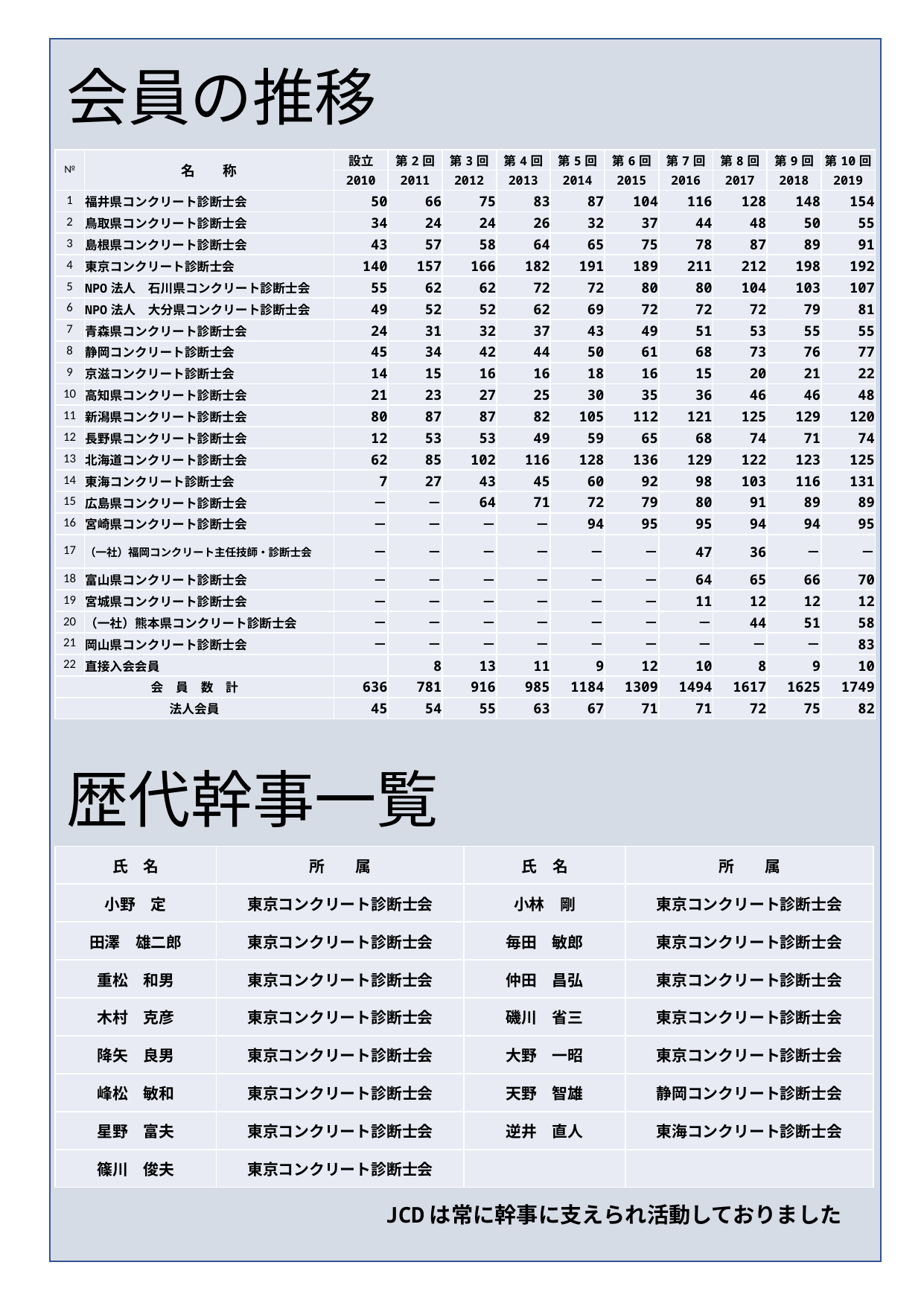

会員の推移
| № | 名　　称 | 設立 | 第2回 | 第3回 | 第4回 | 第5回 | 第6回 | 第7回 | 第8回 | 第9回 | 第10回 |
| --- | --- | --- | --- | --- | --- | --- | --- | --- | --- | --- | --- |
|  |  | 2010 | 2011 | 2012 | 2013 | 2014 | 2015 | 2016 | 2017 | 2018 | 2019 |
| 1 | 福井県コンクリート診断士会 | 50 | 66 | 75 | 83 | 87 | 104 | 116 | 128 | 148 | 154 |
| 2 | 鳥取県コンクリート診断士会 | 34 | 24 | 24 | 26 | 32 | 37 | 44 | 48 | 50 | 55 |
| 3 | 島根県コンクリート診断士会 | 43 | 57 | 58 | 64 | 65 | 75 | 78 | 87 | 89 | 91 |
| 4 | 東京コンクリート診断士会 | 140 | 157 | 166 | 182 | 191 | 189 | 211 | 212 | 198 | 192 |
| 5 | NPO法人　石川県コンクリート診断士会 | 55 | 62 | 62 | 72 | 72 | 80 | 80 | 104 | 103 | 107 |
| 6 | NPO法人　大分県コンクリート診断士会 | 49 | 52 | 52 | 62 | 69 | 72 | 72 | 72 | 79 | 81 |
| 7 | 青森県コンクリート診断士会 | 24 | 31 | 32 | 37 | 43 | 49 | 51 | 53 | 55 | 55 |
| 8 | 静岡コンクリート診断士会 | 45 | 34 | 42 | 44 | 50 | 61 | 68 | 73 | 76 | 77 |
| 9 | 京滋コンクリート診断士会 | 14 | 15 | 16 | 16 | 18 | 16 | 15 | 20 | 21 | 22 |
| 10 | 高知県コンクリート診断士会 | 21 | 23 | 27 | 25 | 30 | 35 | 36 | 46 | 46 | 48 |
| 11 | 新潟県コンクリート診断士会 | 80 | 87 | 87 | 82 | 105 | 112 | 121 | 125 | 129 | 120 |
| 12 | 長野県コンクリート診断士会 | 12 | 53 | 53 | 49 | 59 | 65 | 68 | 74 | 71 | 74 |
| 13 | 北海道コンクリート診断士会 | 62 | 85 | 102 | 116 | 128 | 136 | 129 | 122 | 123 | 125 |
| 14 | 東海コンクリート診断士会 | 7 | 27 | 43 | 45 | 60 | 92 | 98 | 103 | 116 | 131 |
| 15 | 広島県コンクリート診断士会 | － | － | 64 | 71 | 72 | 79 | 80 | 91 | 89 | 89 |
| 16 | 宮崎県コンクリート診断士会 | － | － | － | － | 94 | 95 | 95 | 94 | 94 | 95 |
| 17 | （一社）福岡コンクリート主任技師・診断士会 | － | － | － | － | － | － | 47 | 36 | － | － |
| 18 | 富山県コンクリート診断士会 | － | － | － | － | － | － | 64 | 65 | 66 | 70 |
| 19 | 宮城県コンクリート診断士会 | － | － | － | － | － | － | 11 | 12 | 12 | 12 |
| 20 | （一社）熊本県コンクリート診断士会 | － | － | － | － | － | － | － | 44 | 51 | 58 |
| 21 | 岡山県コンクリート診断士会 | － | － | － | － | － | － | － | － | － | 83 |
| 22 | 直接入会会員 |  | 8 | 13 | 11 | 9 | 12 | 10 | 8 | 9 | 10 |
| 会　員　数　計 |  | 636 | 781 | 916 | 985 | 1184 | 1309 | 1494 | 1617 | 1625 | 1749 |
| 法人会員 |  | 45 | 54 | 55 | 63 | 67 | 71 | 71 | 72 | 75 | 82 |
歴代幹事一覧
| 氏　名 | 所　　属 | 氏　名 | 所　　属 |
| --- | --- | --- | --- |
| 小野　定 | 東京コンクリート診断士会 | 小林　剛 | 東京コンクリート診断士会 |
| 田澤　雄二郎 | 東京コンクリート診断士会 | 毎田　敏郎 | 東京コンクリート診断士会 |
| 重松　和男 | 東京コンクリート診断士会 | 仲田　昌弘 | 東京コンクリート診断士会 |
| 木村　克彦 | 東京コンクリート診断士会 | 磯川　省三 | 東京コンクリート診断士会 |
| 降矢　良男 | 東京コンクリート診断士会 | 大野　一昭 | 東京コンクリート診断士会 |
| 峰松　敏和 | 東京コンクリート診断士会 | 天野　智雄 | 静岡コンクリート診断士会 |
| 星野　富夫 | 東京コンクリート診断士会 | 逆井　直人 | 東海コンクリート診断士会 |
| 篠川　俊夫 | 東京コンクリート診断士会 |  |  |
JCDは常に幹事に支えられ活動しておりました